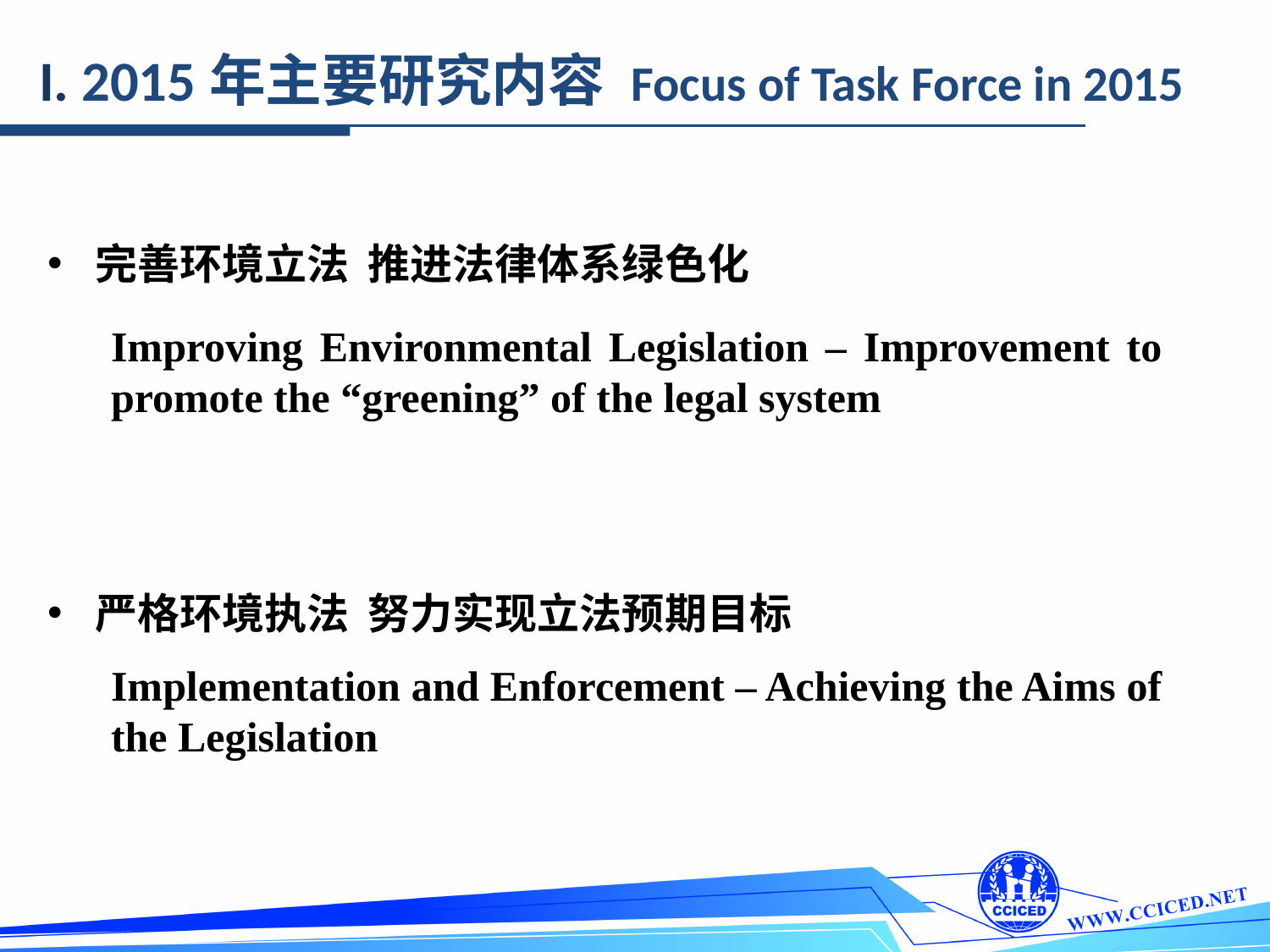

I. 2015年主要研究内容 Focus of Task Force in 2015

完善环境立法  推进法律体系绿色化
Improving Environmental Legislation – Improvement to promote the “greening” of the legal system

严格环境执法  努力实现立法预期目标
Implementation and Enforcement – Achieving the Aims of the Legislation